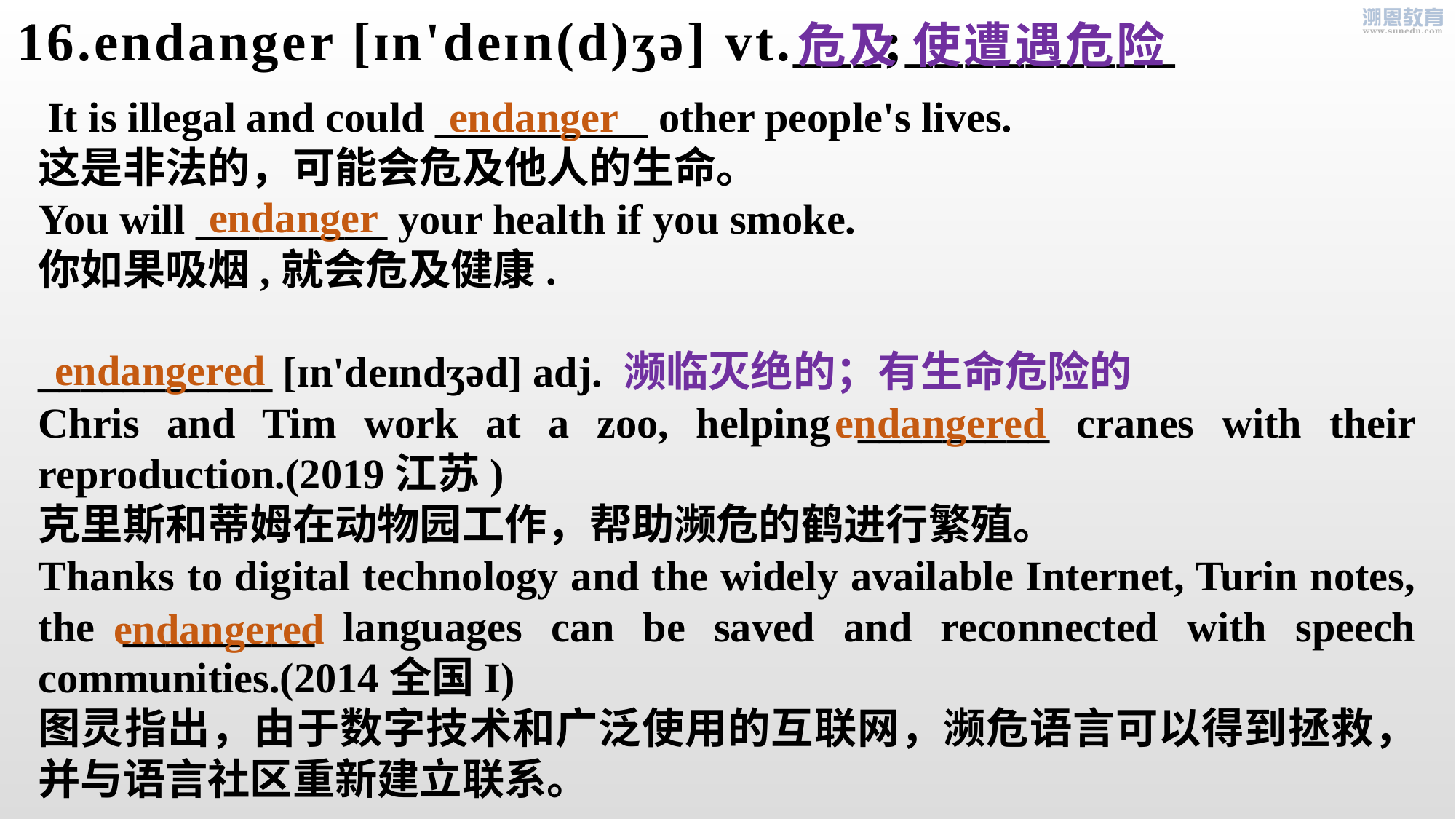

16.endanger [ɪn'deɪn(d)ʒə] vt.___;_________
 危及 使遭遇危险
 It is illegal and could __________ other people's lives.
这是非法的，可能会危及他人的生命。
You will _________ your health if you smoke.
你如果吸烟,就会危及健康.

___________ [ɪn'deɪndʒəd] adj. 濒临灭绝的；有生命危险的
Chris and Tim work at a zoo, helping _________ cranes with their reproduction.(2019江苏)
克里斯和蒂姆在动物园工作，帮助濒危的鹤进行繁殖。
Thanks to digital technology and the widely available Internet, Turin notes, the _________ languages can be saved and reconnected with speech communities.(2014全国I)
图灵指出，由于数字技术和广泛使用的互联网，濒危语言可以得到拯救，并与语言社区重新建立联系。
endanger
endanger
endangered
endangered
endangered